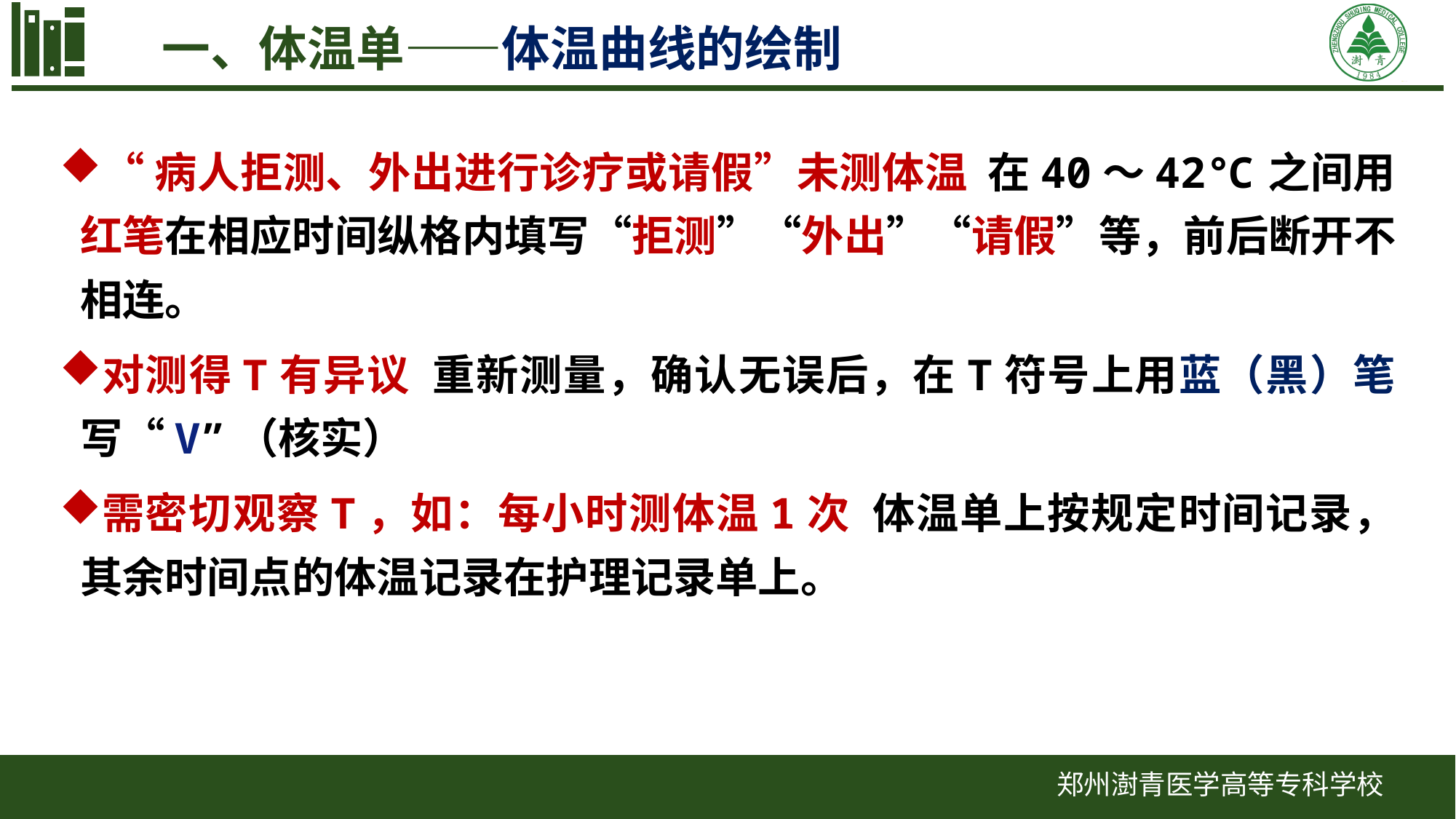

一、体温单——体温曲线的绘制
“病人拒测、外出进行诊疗或请假”未测体温  在40～42℃之间用红笔在相应时间纵格内填写“拒测”“外出”“请假”等，前后断开不相连。
对测得T有异议  重新测量，确认无误后，在T符号上用蓝（黑）笔写“V”（核实）
需密切观察T，如：每小时测体温1次  体温单上按规定时间记录，其余时间点的体温记录在护理记录单上。
郑州澍青医学高等专科学校